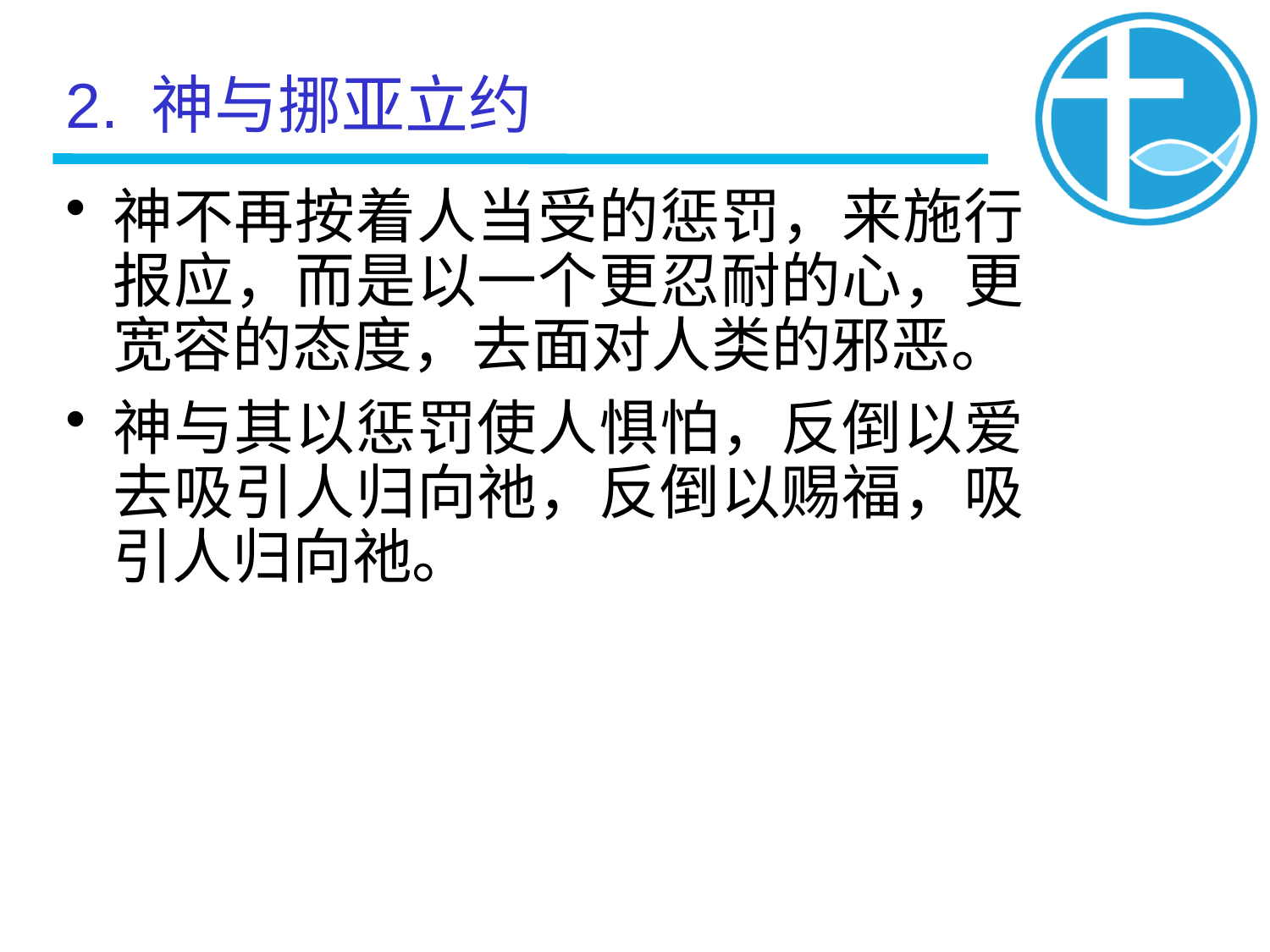

2. 神与挪亚立约
神不再按着人当受的惩罚，来施行报应，而是以一个更忍耐的心，更宽容的态度，去面对人类的邪恶。
神与其以惩罚使人惧怕，反倒以爱去吸引人归向祂，反倒以赐福，吸引人归向祂。